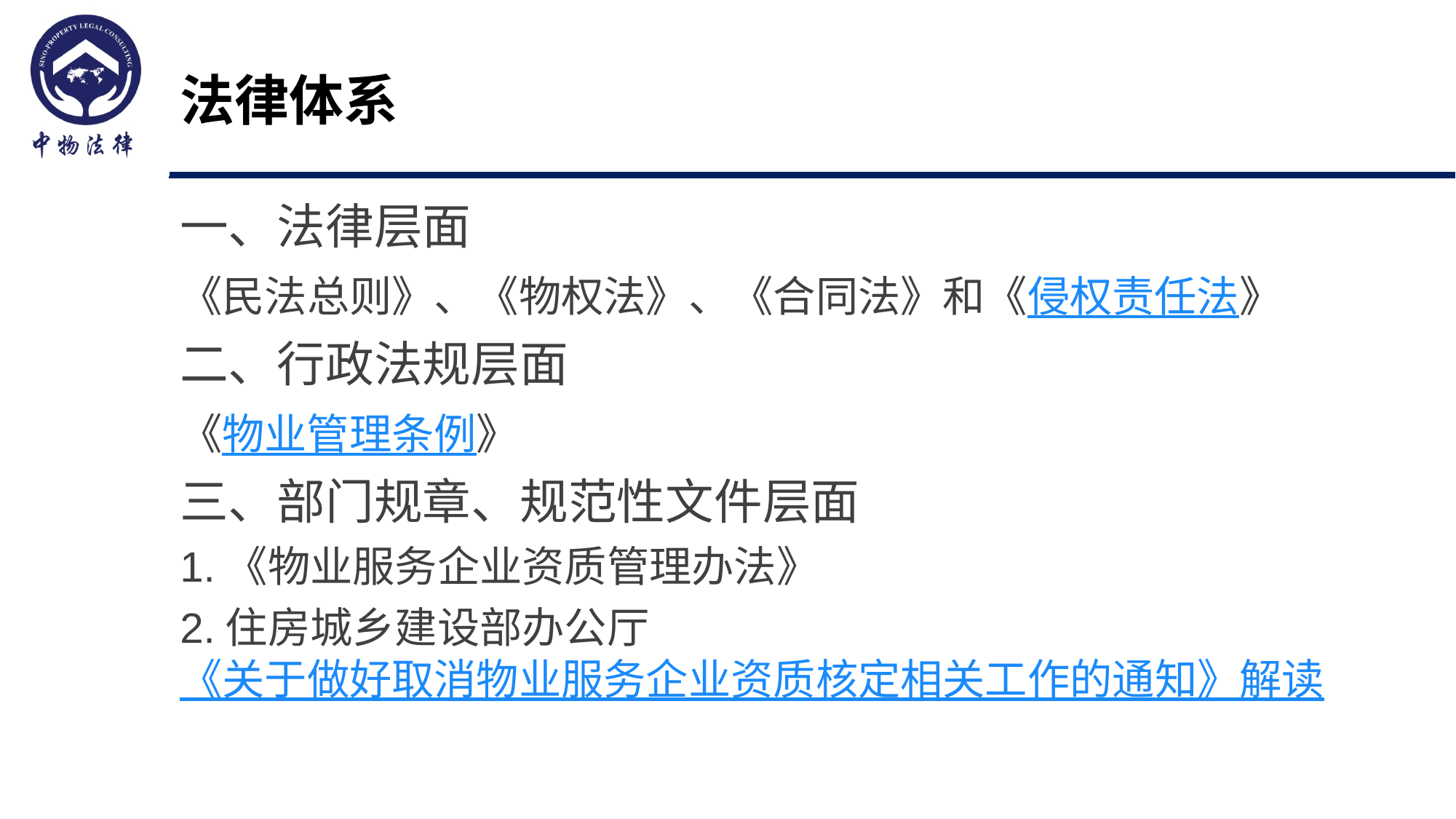

# 法律体系
一、法律层面
《民法总则》、《物权法》、《合同法》和《侵权责任法》
二、行政法规层面
《物业管理条例》
三、部门规章、规范性文件层面
1.《物业服务企业资质管理办法》
2.住房城乡建设部办公厅《关于做好取消物业服务企业资质核定相关工作的通知》解读